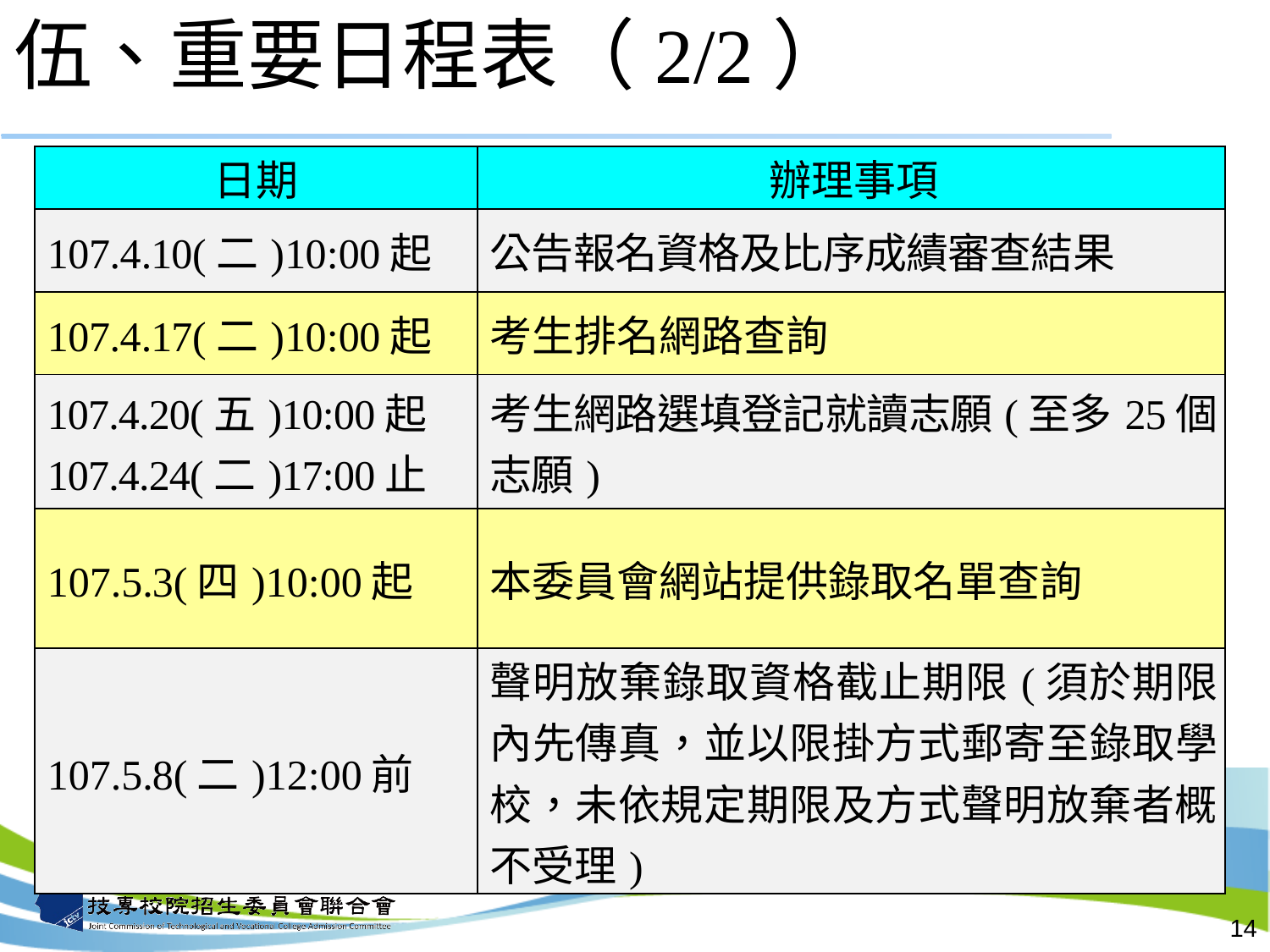

伍、重要日程表（2/2）
| 日期 | 辦理事項 |
| --- | --- |
| 107.4.10(二)10:00起 | 公告報名資格及比序成績審查結果 |
| 107.4.17(二)10:00起 | 考生排名網路查詢 |
| 107.4.20(五)10:00起 107.4.24(二)17:00止 | 考生網路選填登記就讀志願(至多25個志願) |
| 107.5.3(四)10:00起 | 本委員會網站提供錄取名單查詢 |
| 107.5.8(二)12:00前 | 聲明放棄錄取資格截止期限(須於期限內先傳真，並以限掛方式郵寄至錄取學校，未依規定期限及方式聲明放棄者概不受理) |
14